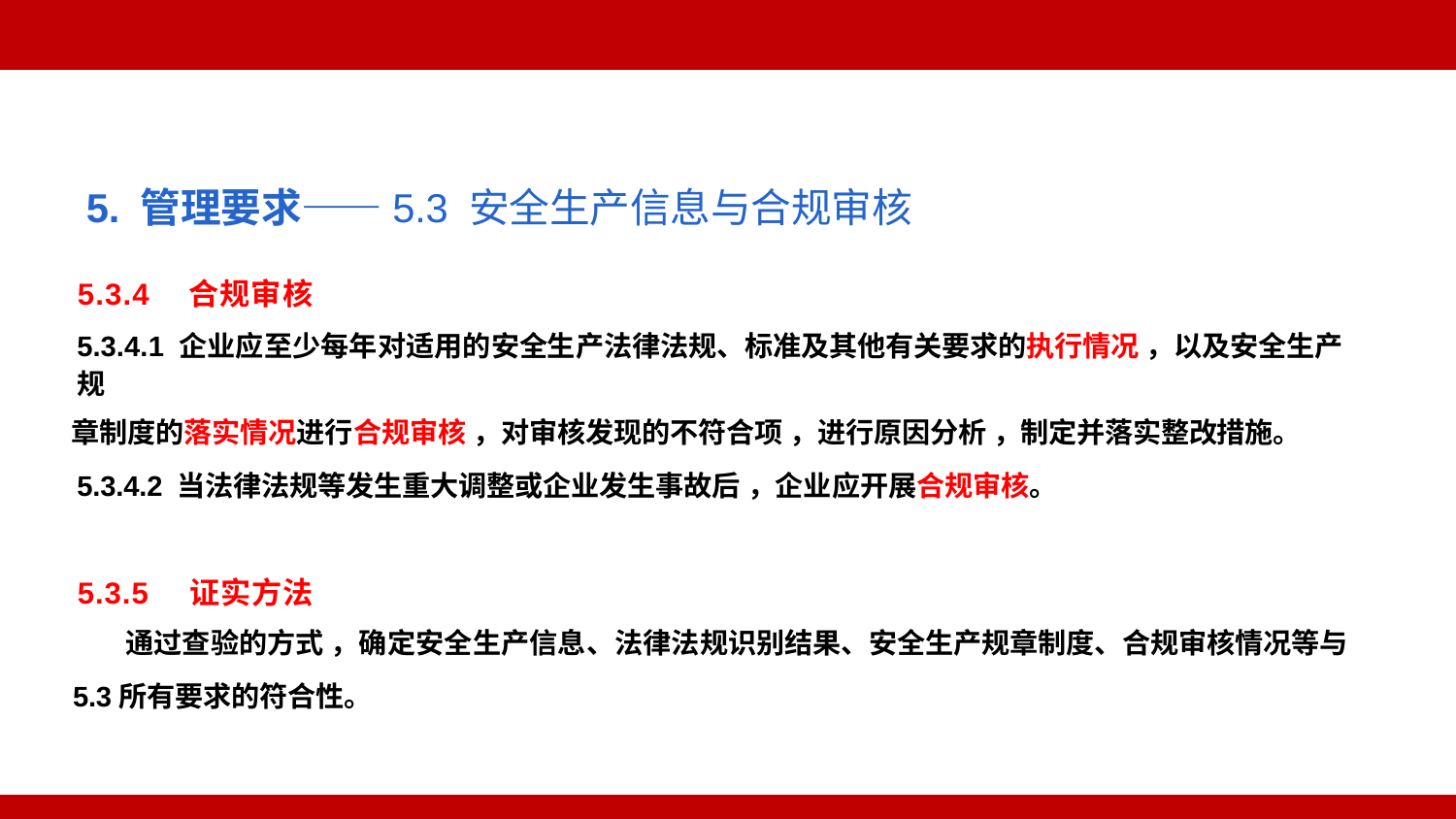

5. 管理要求——5.3 安全生产信息与合规审核

5.3.4   合规审核
5.3.4.1 企业应至少每年对适用的安全生产法律法规、标准及其他有关要求的执行情况 ，以及安全生产规
章制度的落实情况进行合规审核 ，对审核发现的不符合项 ，进行原因分析 ，制定并落实整改措施。
5.3.4.2 当法律法规等发生重大调整或企业发生事故后 ，企业应开展合规审核。

5.3.5   证实方法
通过查验的方式 ，确定安全生产信息、法律法规识别结果、安全生产规章制度、合规审核情况等与

5.3所有要求的符合性。